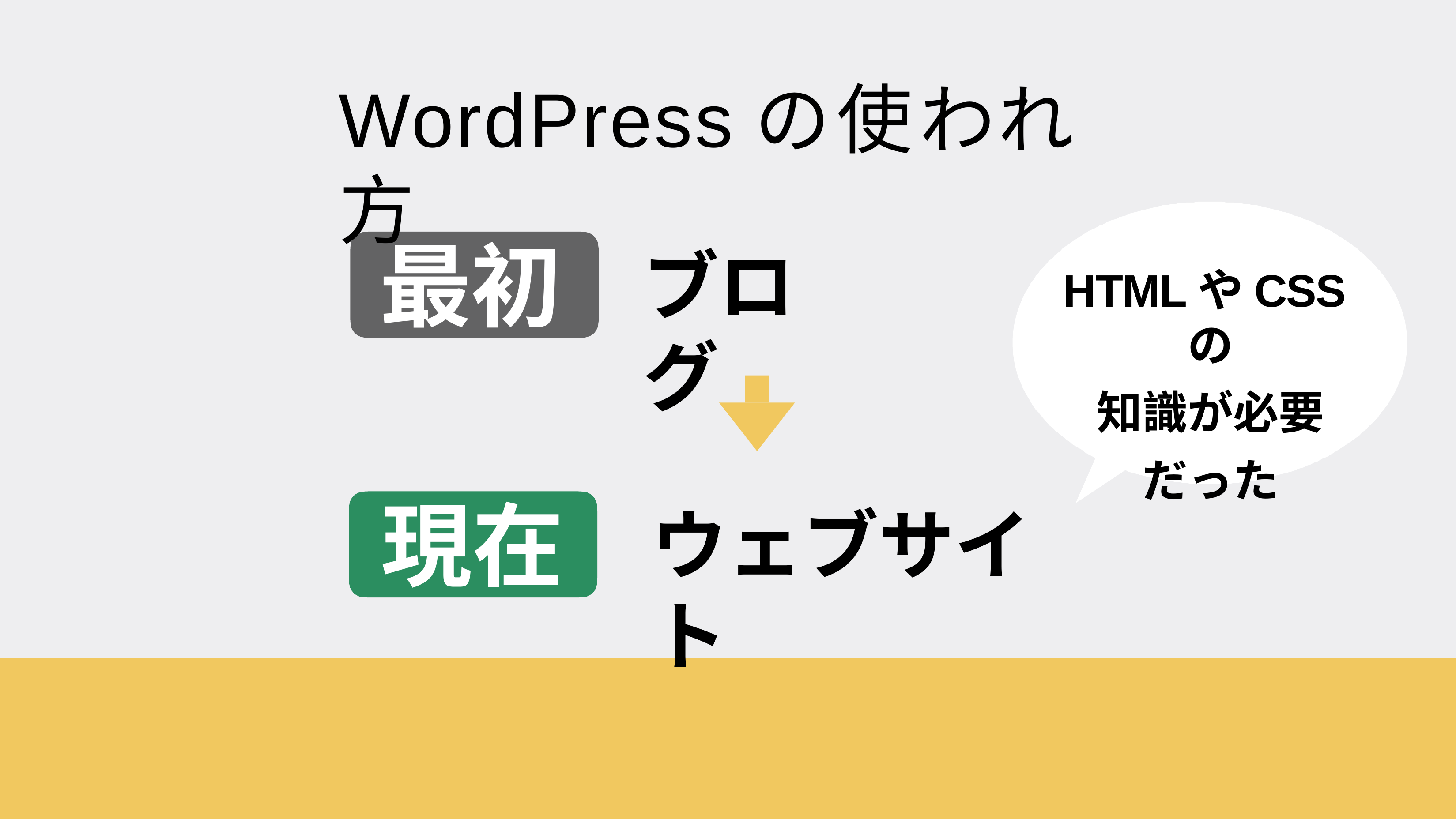

# WordPressの使われ方

最初

ブログ
HTMLやCSSの
知識が必要 だった

現在

ウェブサイト